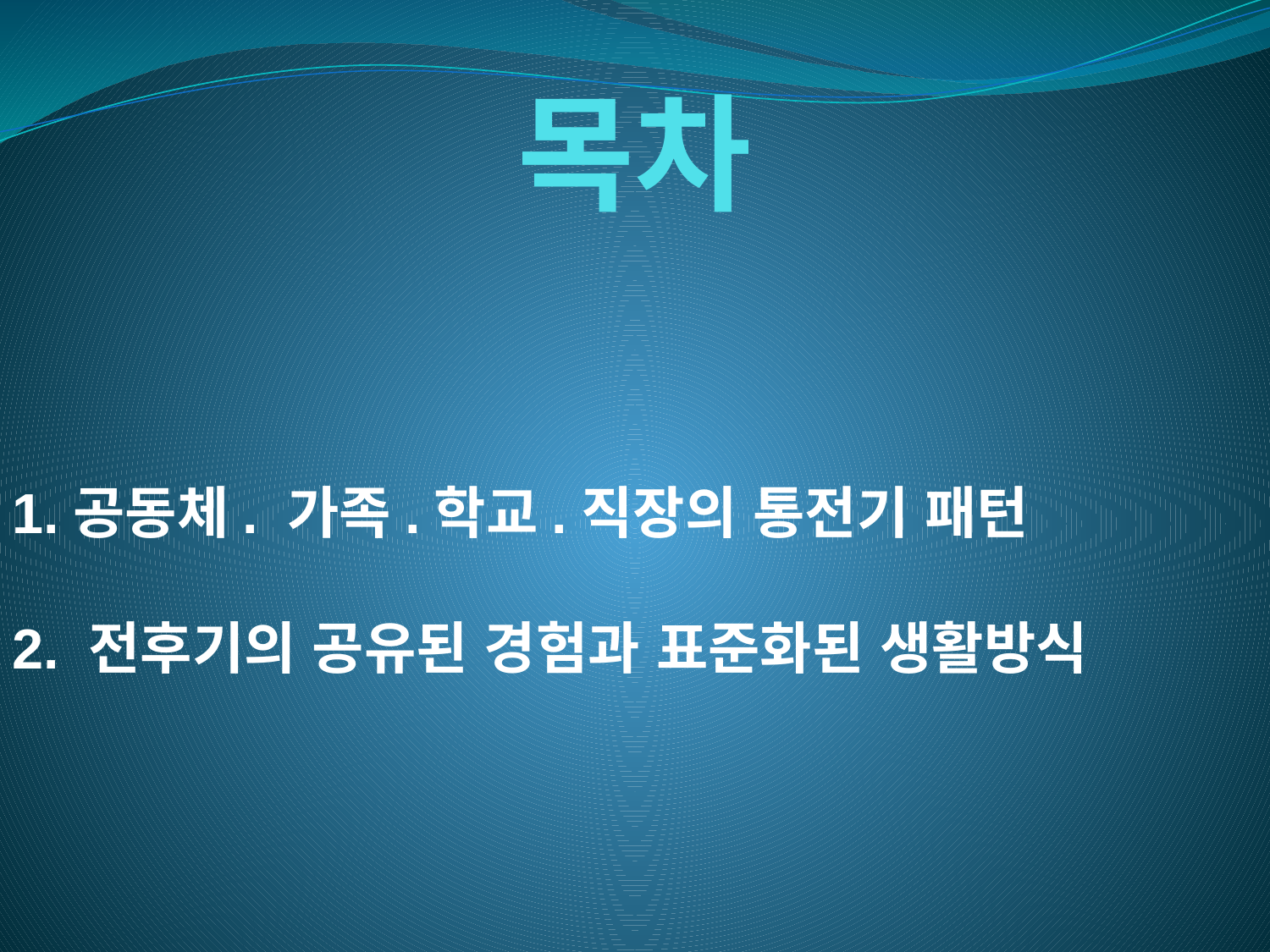

# 목차

1.공동체. 가족.학교.직장의 통전기 패턴
2. 전후기의 공유된 경험과 표준화된 생활방식